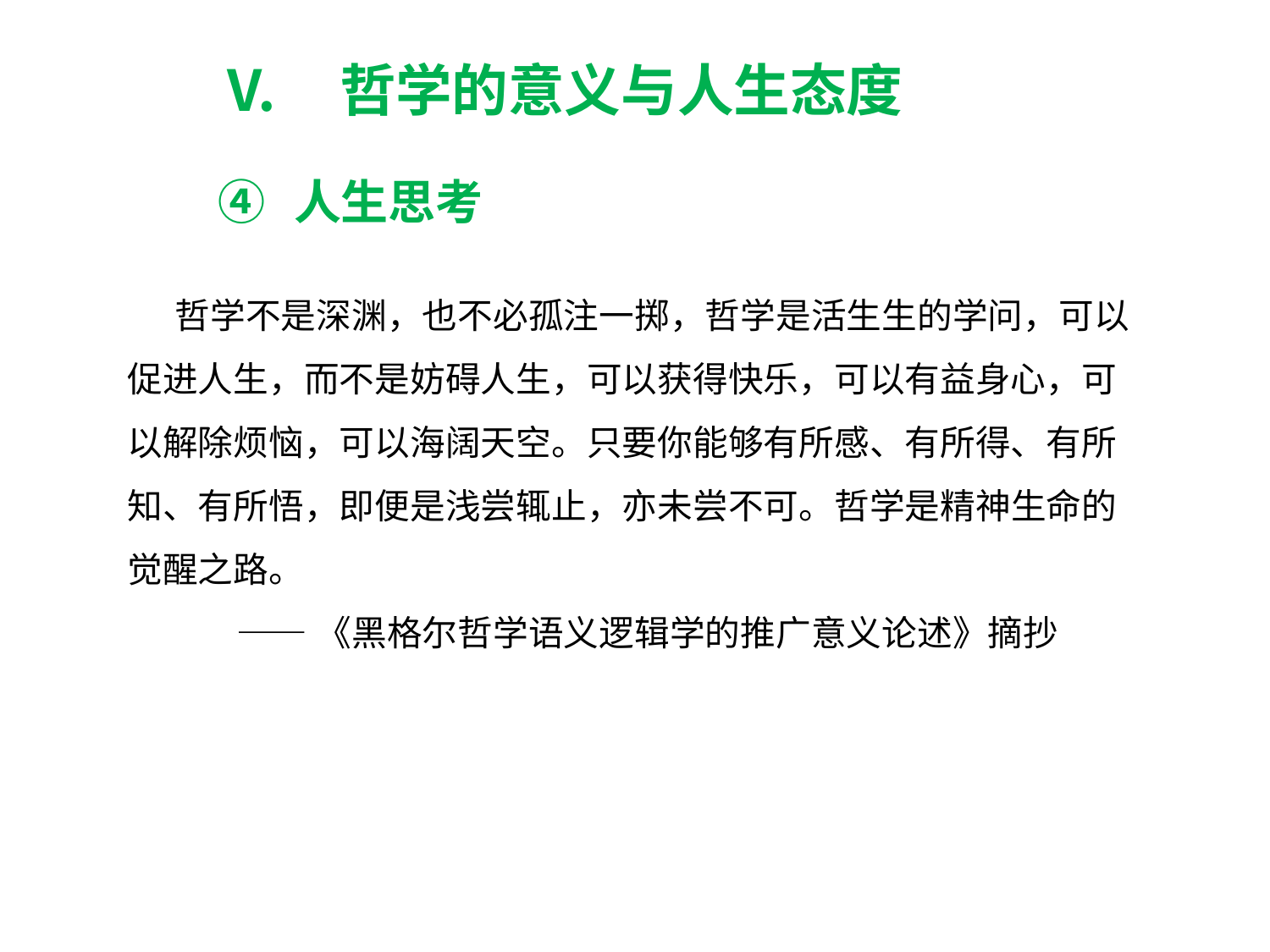

哲学的意义与人生态度
人生思考
     哲学不是深渊，也不必孤注一掷，哲学是活生生的学问，可以促进人生，而不是妨碍人生，可以获得快乐，可以有益身心，可以解除烦恼，可以海阔天空。只要你能够有所感、有所得、有所知、有所悟，即便是浅尝辄止，亦未尝不可。哲学是精神生命的觉醒之路。
              ——《黑格尔哲学语义逻辑学的推广意义论述》摘抄